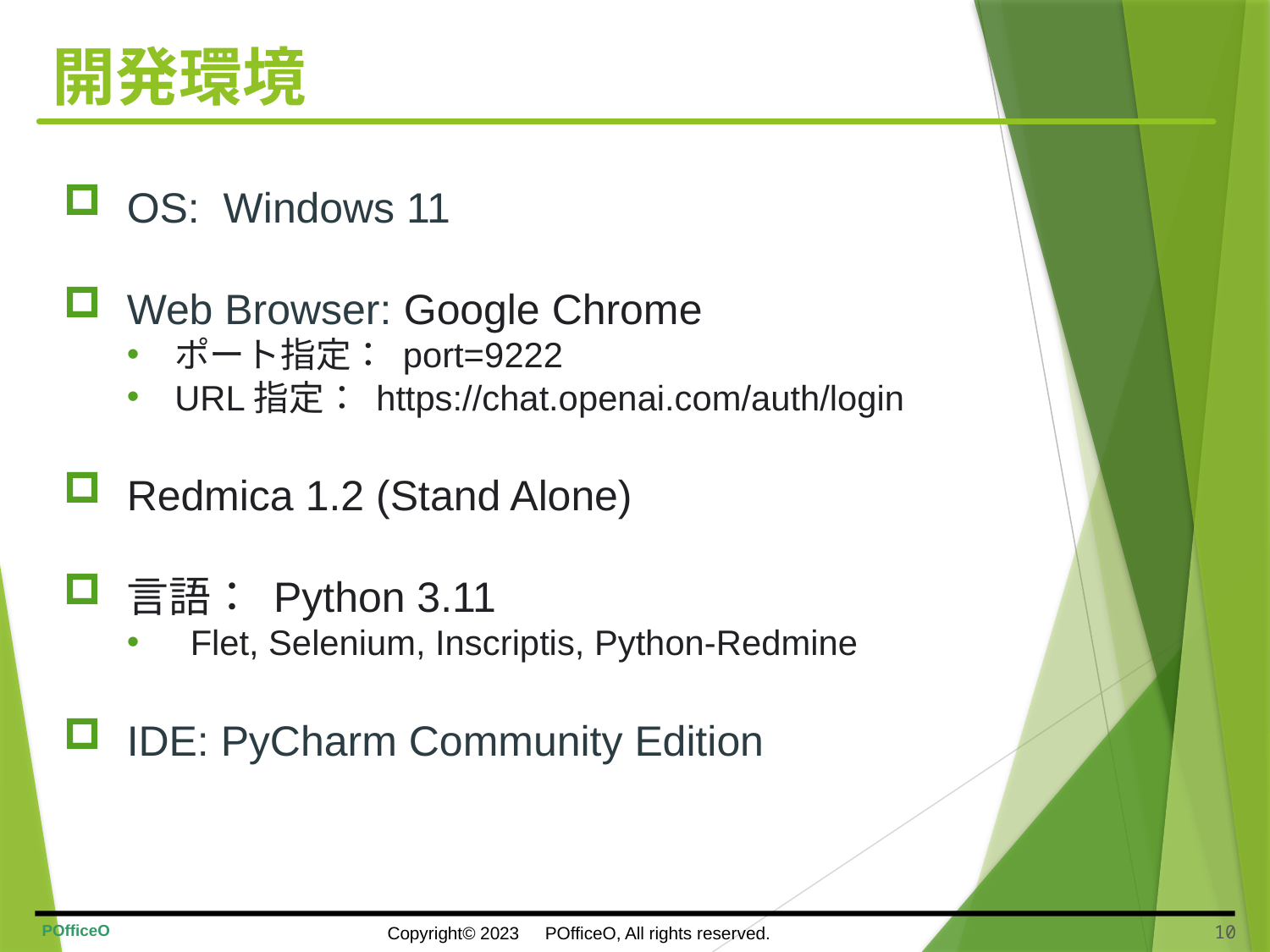

# 開発環境
OS:  Windows 11

Web Browser: Google Chrome
ポート指定： port=9222
URL指定： https://chat.openai.com/auth/login

Redmica 1.2 (Stand Alone)

言語： Python 3.11
Flet, Selenium, Inscriptis, Python-Redmine

IDE: PyCharm Community Edition
10